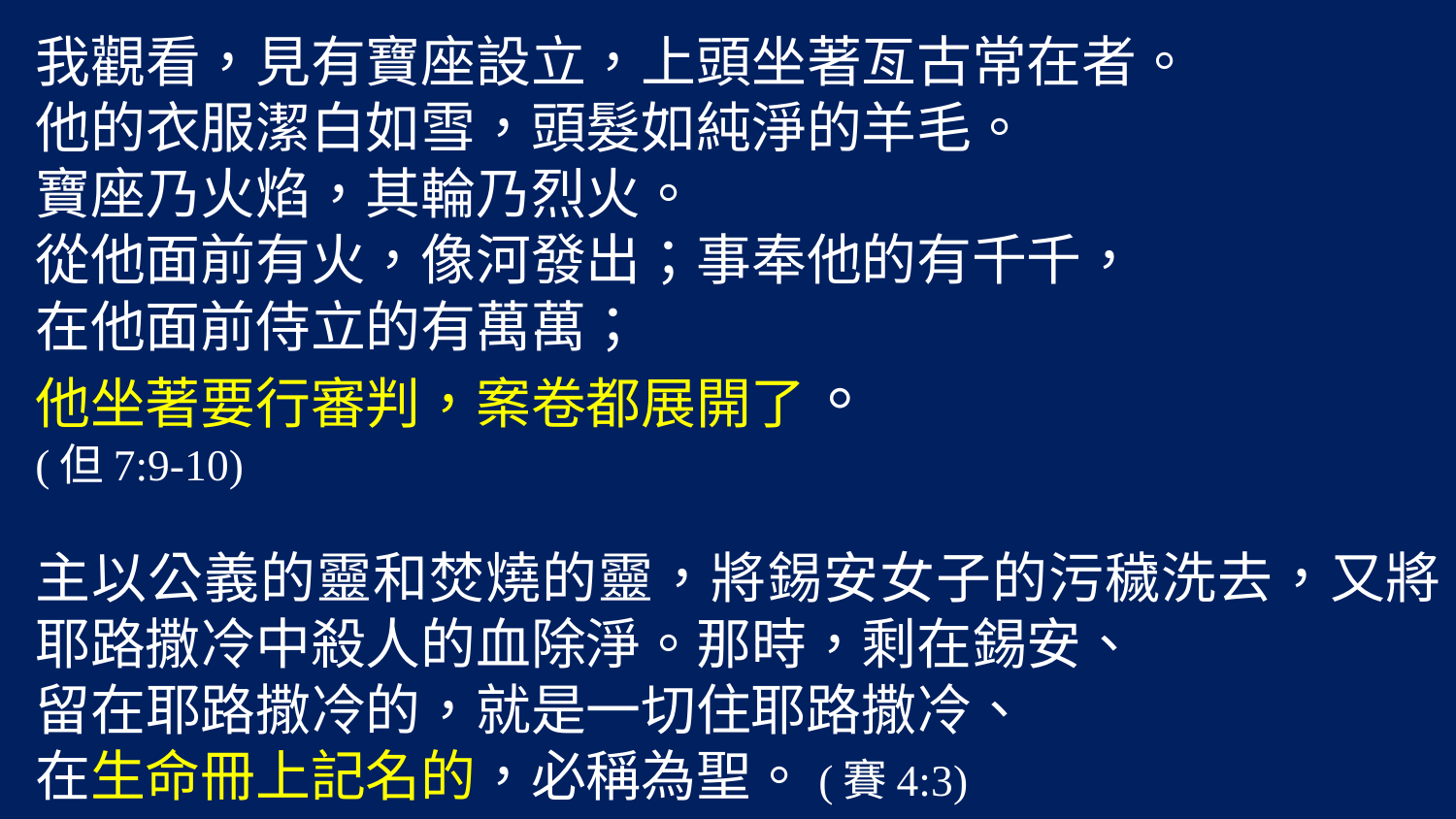

我觀看，見有寶座設立，上頭坐著亙古常在者。
他的衣服潔白如雪，頭髮如純淨的羊毛。
寶座乃火焰，其輪乃烈火。
從他面前有火，像河發出；事奉他的有千千，
在他面前侍立的有萬萬；
他坐著要行審判，案卷都展開了。
(但7:9-10)

主以公義的靈和焚燒的靈，將錫安女子的污穢洗去，又將耶路撒冷中殺人的血除淨。那時，剩在錫安、
留在耶路撒冷的，就是一切住耶路撒冷、
在生命冊上記名的，必稱為聖。(賽4:3)